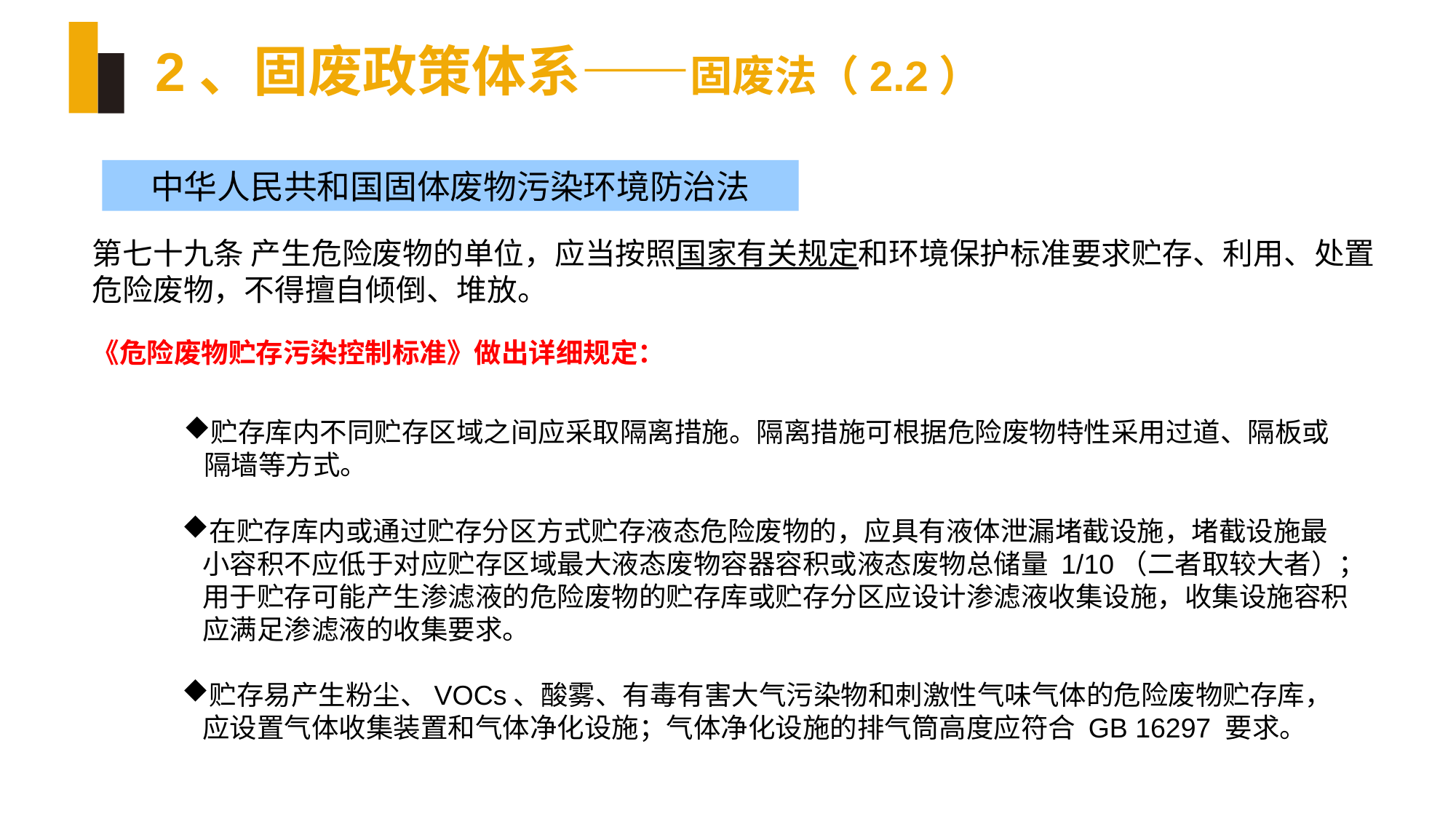

# 2、固废政策体系——固废法（2.2）
中华人民共和国固体废物污染环境防治法
第七十九条 产生危险废物的单位，应当按照国家有关规定和环境保护标准要求贮存、利用、处置危险废物，不得擅自倾倒、堆放。
《危险废物贮存污染控制标准》做出详细规定：

贮存库内不同贮存区域之间应采取隔离措施。隔离措施可根据危险废物特性采用过道、隔板或隔墙等方式。

在贮存库内或通过贮存分区方式贮存液态危险废物的，应具有液体泄漏堵截设施，堵截设施最小容积不应低于对应贮存区域最大液态废物容器容积或液态废物总储量 1/10（二者取较大者）；用于贮存可能产生渗滤液的危险废物的贮存库或贮存分区应设计渗滤液收集设施，收集设施容积应满足渗滤液的收集要求。

贮存易产生粉尘、VOCs、酸雾、有毒有害大气污染物和刺激性气味气体的危险废物贮存库，应设置气体收集装置和气体净化设施；气体净化设施的排气筒高度应符合 GB 16297 要求。
14